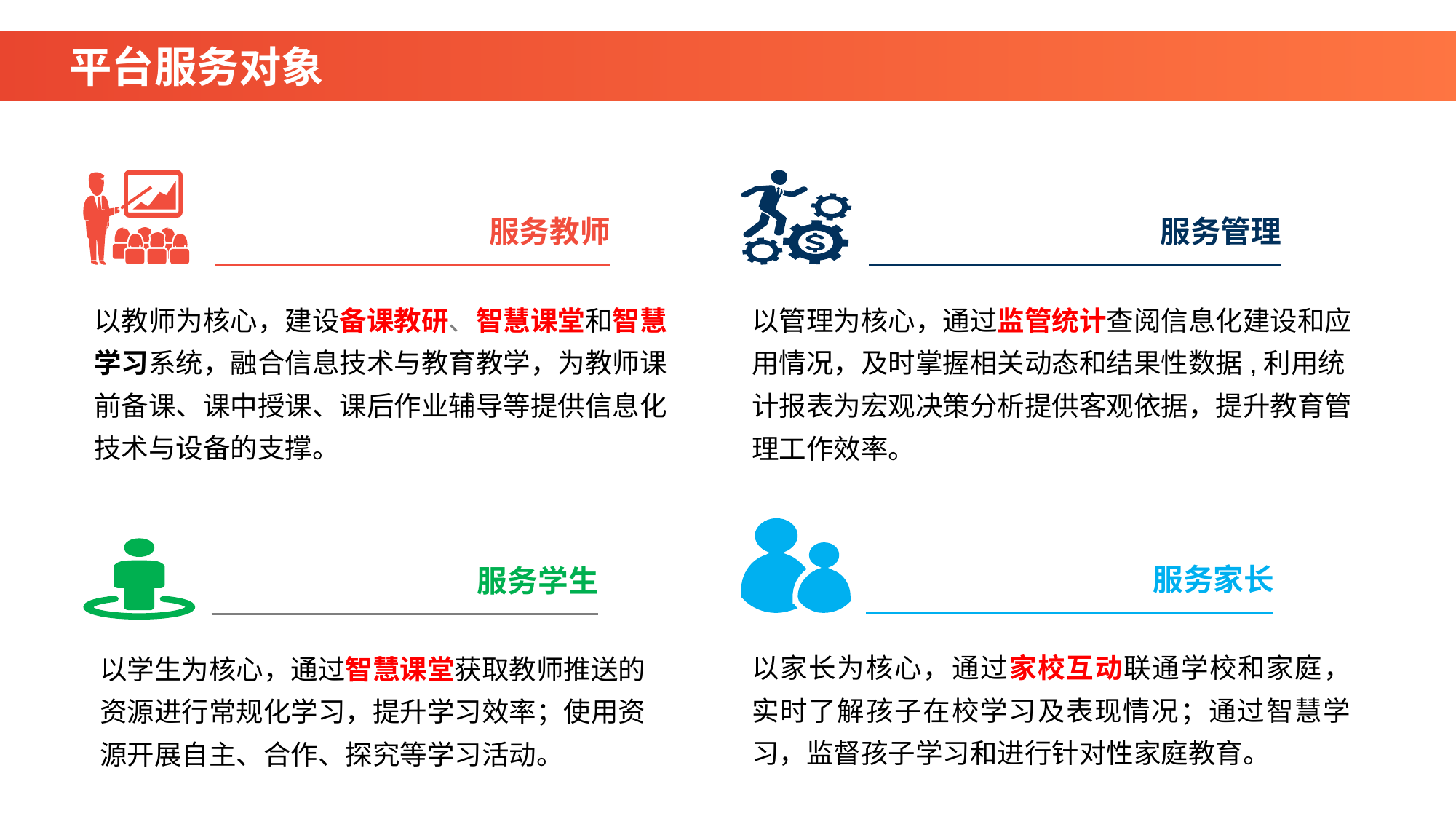

平台服务对象

服务教师
以教师为核心，建设备课教研、智慧课堂和智慧学习系统，融合信息技术与教育教学，为教师课前备课、课中授课、课后作业辅导等提供信息化技术与设备的支撑。

服务管理
以管理为核心，通过监管统计查阅信息化建设和应用情况，及时掌握相关动态和结果性数据,利用统计报表为宏观决策分析提供客观依据，提升教育管理工作效率。

服务家长
以家长为核心，通过家校互动联通学校和家庭，实时了解孩子在校学习及表现情况；通过智慧学习，监督孩子学习和进行针对性家庭教育。

服务学生
以学生为核心，通过智慧课堂获取教师推送的资源进行常规化学习，提升学习效率；使用资源开展自主、合作、探究等学习活动。